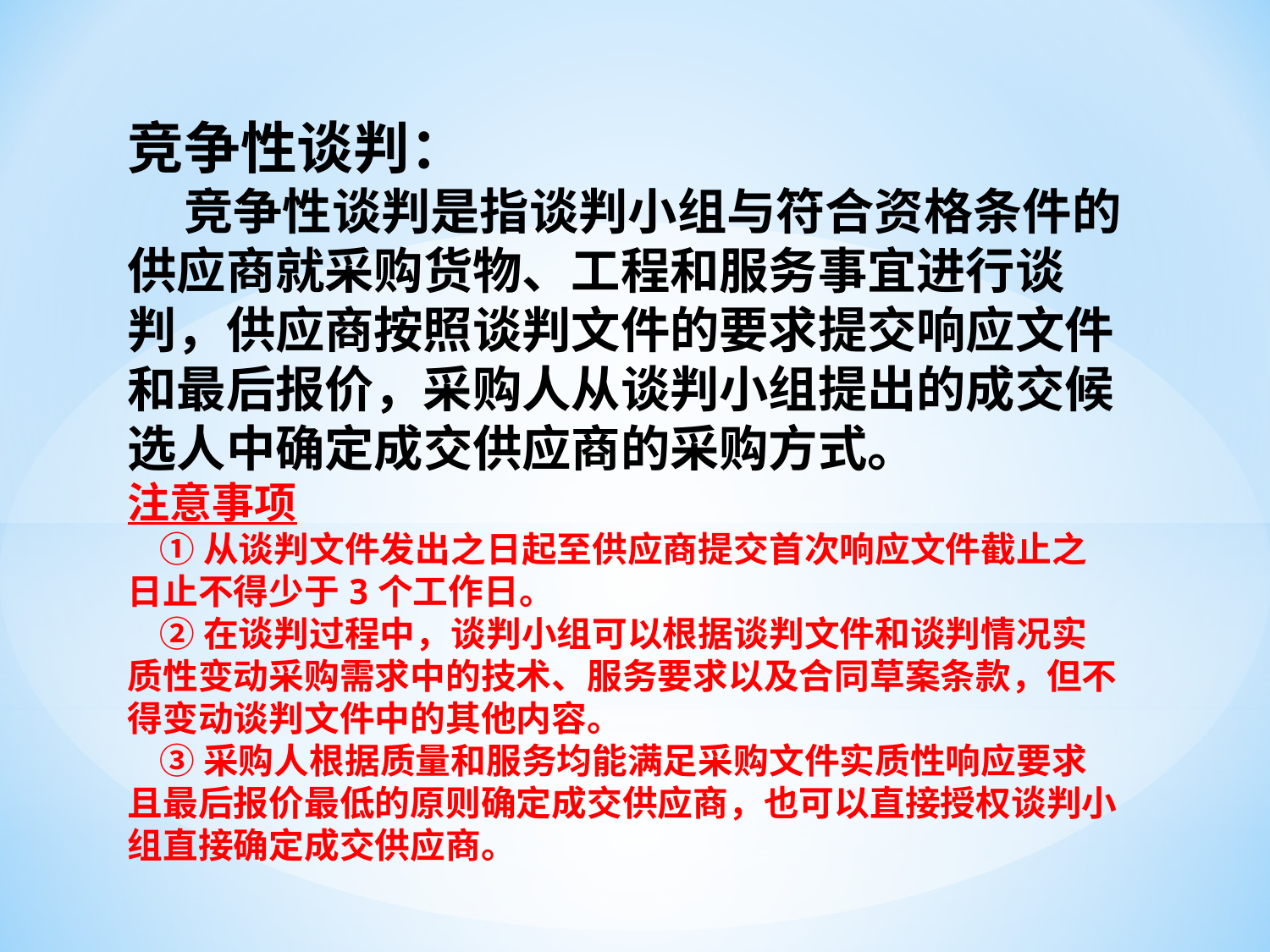

竞争性谈判：
    竞争性谈判是指谈判小组与符合资格条件的供应商就采购货物、工程和服务事宜进行谈判，供应商按照谈判文件的要求提交响应文件和最后报价，采购人从谈判小组提出的成交候选人中确定成交供应商的采购方式。
注意事项
    ①从谈判文件发出之日起至供应商提交首次响应文件截止之日止不得少于3个工作日。
    ②在谈判过程中，谈判小组可以根据谈判文件和谈判情况实质性变动采购需求中的技术、服务要求以及合同草案条款，但不得变动谈判文件中的其他内容。
    ③采购人根据质量和服务均能满足采购文件实质性响应要求且最后报价最低的原则确定成交供应商，也可以直接授权谈判小组直接确定成交供应商。